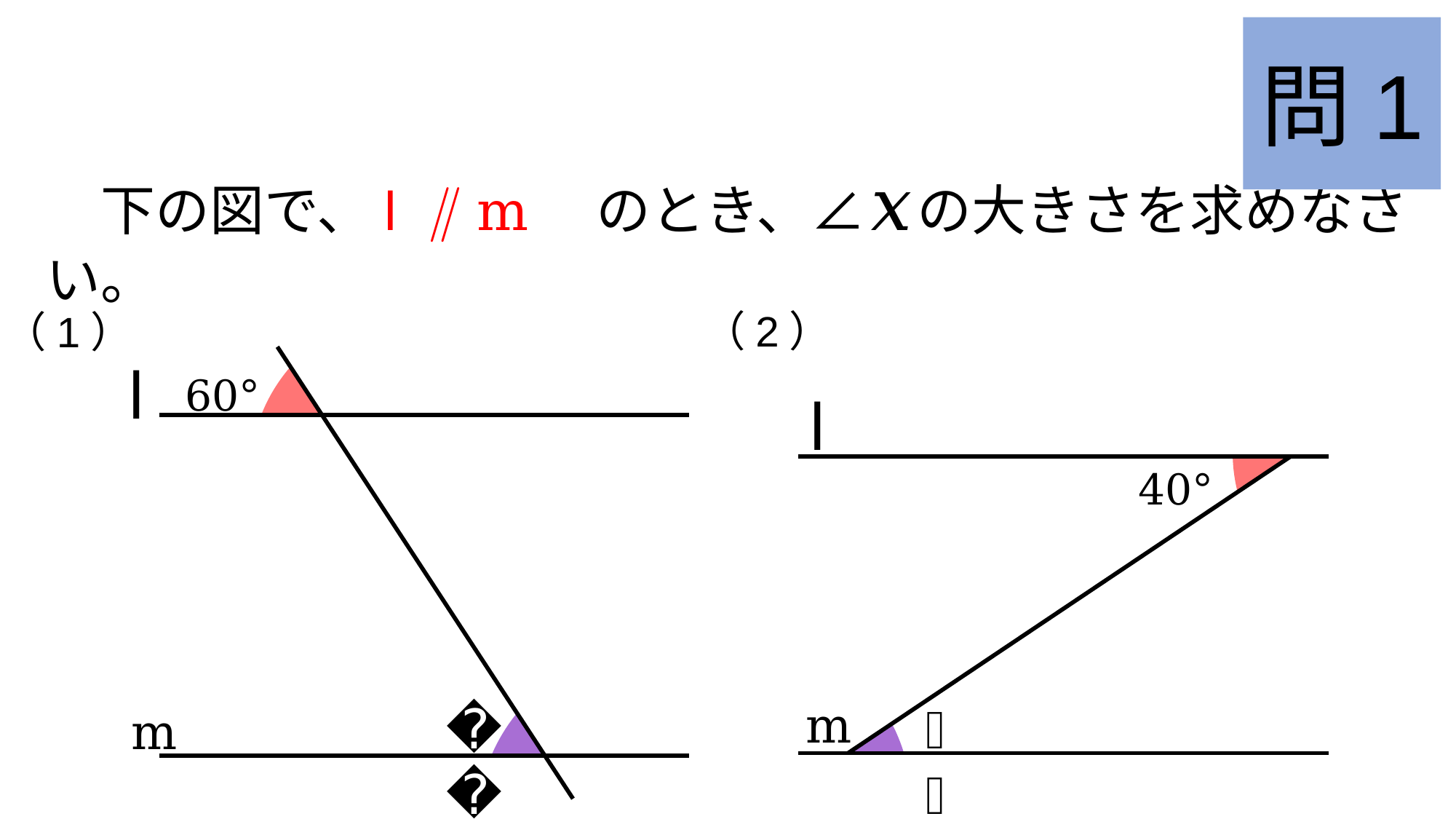

問1
　下の図で、l  ⫽ m　のとき、∠𝑥の大きさを求めなさい。
（2）

40°
𝑥

（1）

l
60°

𝑥
 m
l
 m